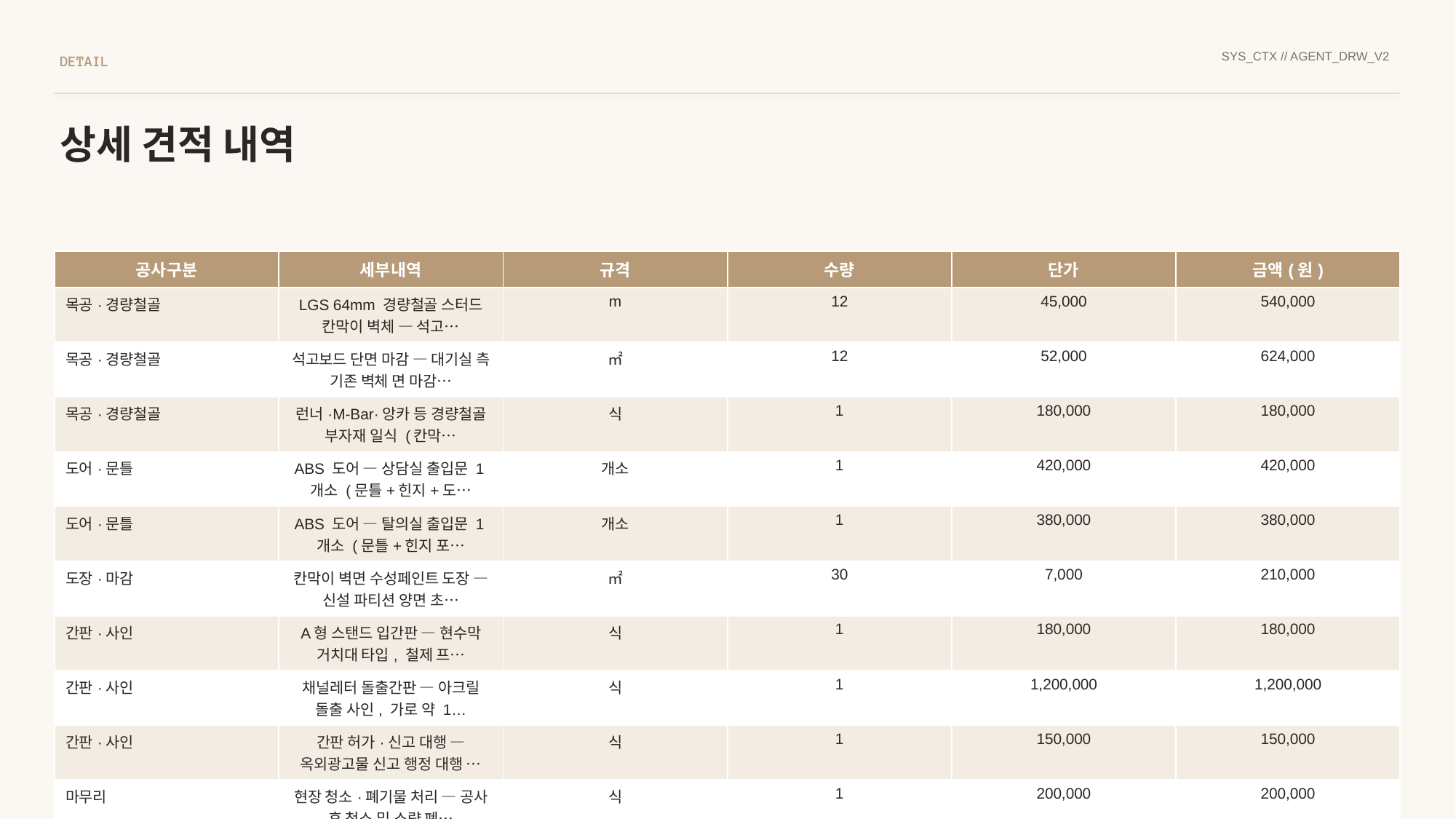

SYS_CTX // AGENT_DRW_V2
DETAIL

상세 견적 내역
| 공사구분 | 세부내역 | 규격 | 수량 | 단가 | 금액(원) |
| --- | --- | --- | --- | --- | --- |
| 목공·경량철골 | LGS 64mm 경량철골 스터드 칸막이 벽체 — 석고… | m | 12 | 45,000 | 540,000 |
| 목공·경량철골 | 석고보드 단면 마감 — 대기실 측 기존 벽체 면 마감… | ㎡ | 12 | 52,000 | 624,000 |
| 목공·경량철골 | 런너·M-Bar·앙카 등 경량철골 부자재 일식 (칸막… | 식 | 1 | 180,000 | 180,000 |
| 도어·문틀 | ABS 도어 — 상담실 출입문 1개소 (문틀+힌지+도… | 개소 | 1 | 420,000 | 420,000 |
| 도어·문틀 | ABS 도어 — 탈의실 출입문 1개소 (문틀+힌지 포… | 개소 | 1 | 380,000 | 380,000 |
| 도장·마감 | 칸막이 벽면 수성페인트 도장 — 신설 파티션 양면 초… | ㎡ | 30 | 7,000 | 210,000 |
| 간판·사인 | A형 스탠드 입간판 — 현수막 거치대 타입, 철제 프… | 식 | 1 | 180,000 | 180,000 |
| 간판·사인 | 채널레터 돌출간판 — 아크릴 돌출 사인, 가로 약 1… | 식 | 1 | 1,200,000 | 1,200,000 |
| 간판·사인 | 간판 허가·신고 대행 — 옥외광고물 신고 행정 대행 … | 식 | 1 | 150,000 | 150,000 |
| 마무리 | 현장 청소·폐기물 처리 — 공사 후 청소 및 소량 폐… | 식 | 1 | 200,000 | 200,000 |
|  | 소 계 |  |  |  | 5,536,000 |
|  | 기업이윤·공과잡비(15%) |  |  |  | 830,400 |
|  | 합계 (VAT 별도) |  |  |  | 6,366,400 |